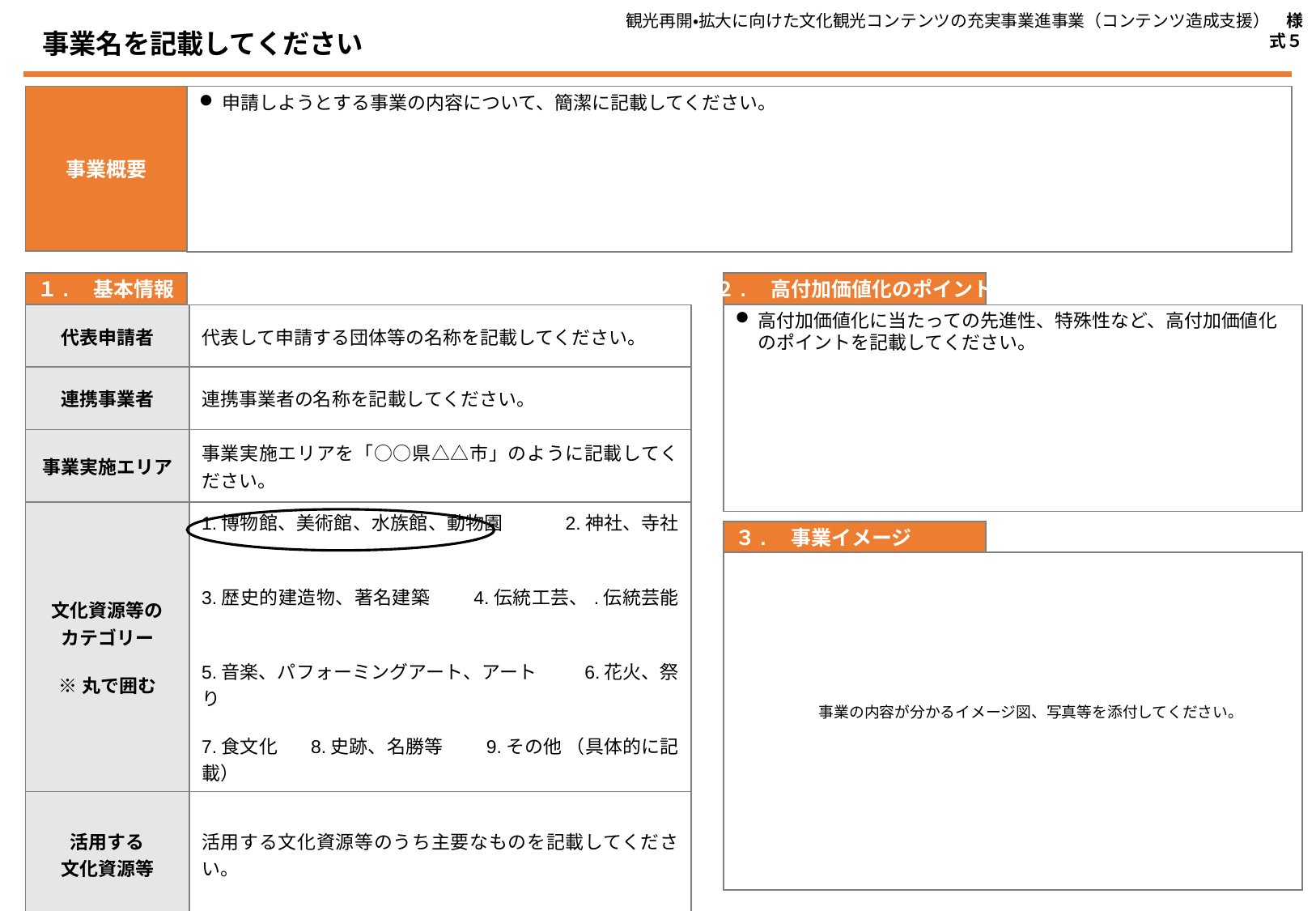

観光再開・拡大に向けた文化観光コンテンツの充実事業進事業（コンテンツ造成支援）　様式５
事業名を記載してください
申請しようとする事業の内容について、簡潔に記載してください。

事業概要
１.　基本情報
２.　高付加価値化のポイント
高付加価値化に当たっての先進性、特殊性など、高付加価値化のポイントを記載してください。

| 代表申請者 | 代表して申請する団体等の名称を記載してください。 |
| --- | --- |
| 連携事業者 | 連携事業者の名称を記載してください。 |
| 事業実施エリア | 事業実施エリアを「○○県△△市」のように記載してください。 |
| 文化資源等の カテゴリー ※丸で囲む | 1.博物館、美術館、水族館、動物園　　　2.神社、寺社　　 3.歴史的建造物、著名建築　　4.伝統工芸、.伝統芸能　　 5.音楽、パフォーミングアート、アート 　　6.花火、祭り 7.食文化　 8.史跡、名勝等　　9.その他 （具体的に記載） |
| 活用する 文化資源等 | 活用する文化資源等のうち主要なものを記載してください。 |
| 総事業費 | 総事業費を「○○○万円」のように記載してください。 |

３.　事業イメージ

事業の内容が分かるイメージ図、写真等を添付してください。